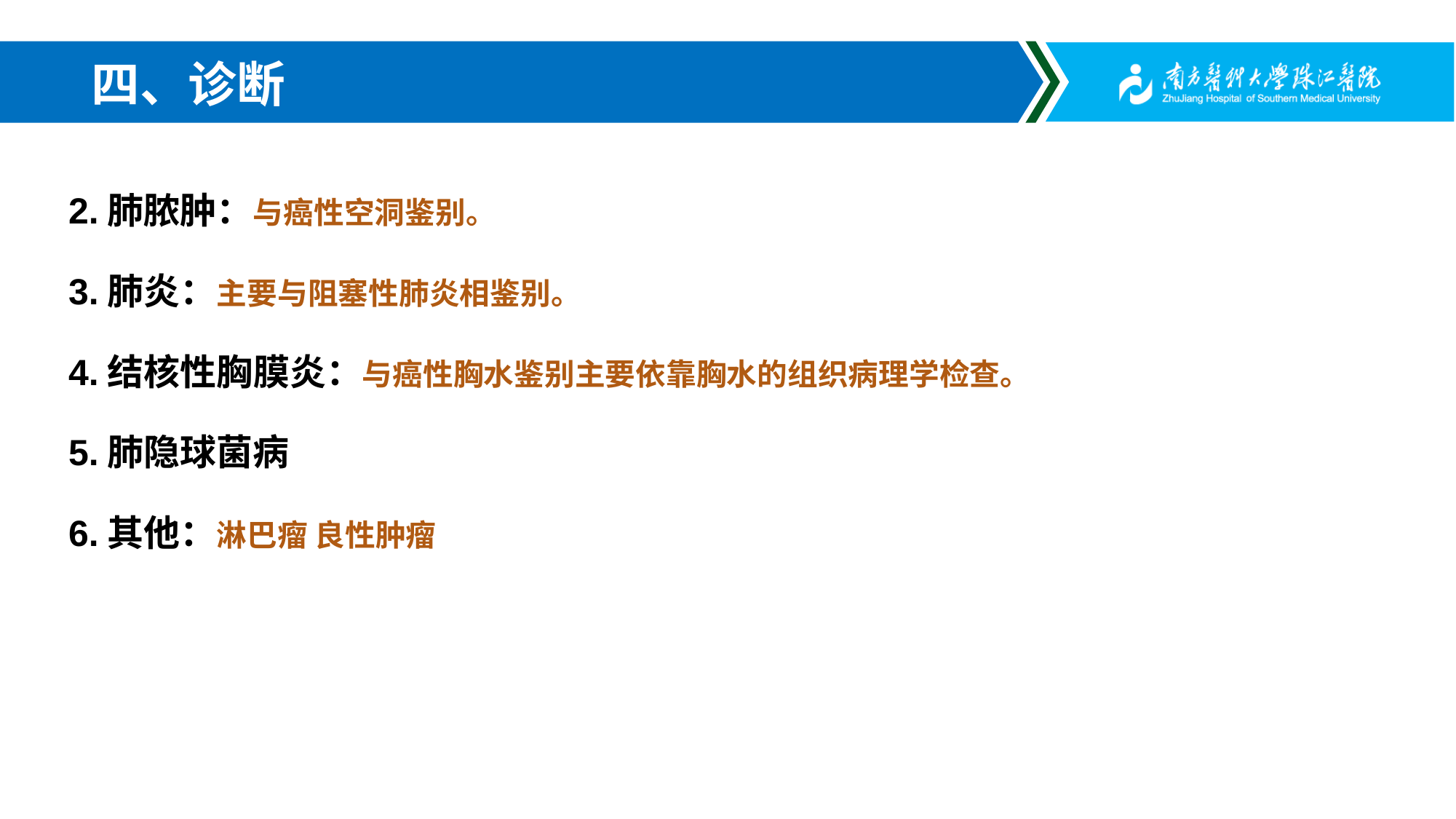

# 四、诊断
2.肺脓肿：与癌性空洞鉴别。
3.肺炎：主要与阻塞性肺炎相鉴别。
4.结核性胸膜炎：与癌性胸水鉴别主要依靠胸水的组织病理学检查。
5.肺隐球菌病
6.其他：淋巴瘤 良性肿瘤